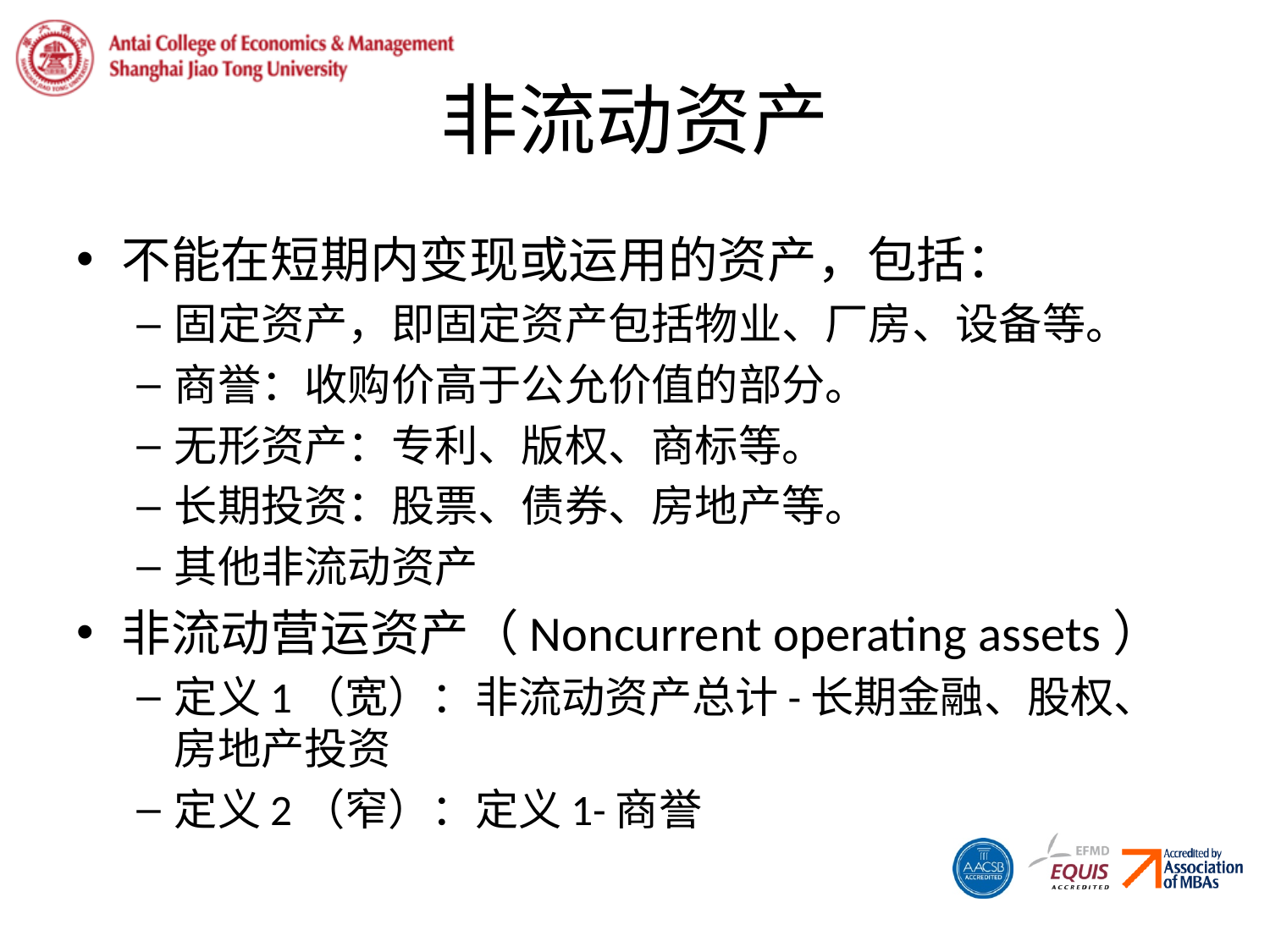

# 非流动资产
不能在短期内变现或运用的资产，包括：
固定资产，即固定资产包括物业、厂房、设备等。
商誉：收购价高于公允价值的部分。
无形资产：专利、版权、商标等。
长期投资：股票、债券、房地产等。
其他非流动资产
非流动营运资产（Noncurrent operating assets）
定义1（宽）：非流动资产总计-长期金融、股权、房地产投资
定义2（窄）：定义1-商誉